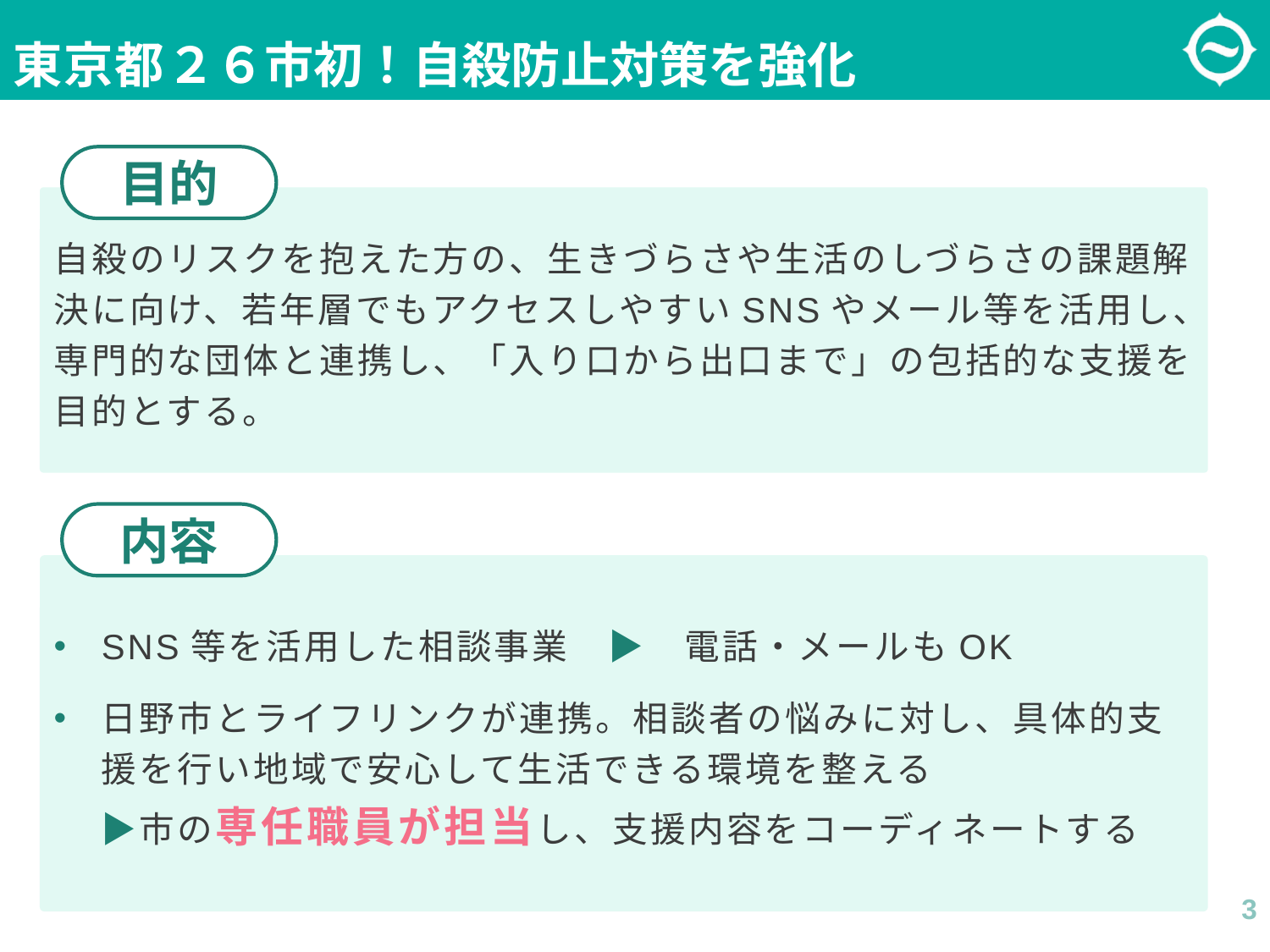

東京都２６市初！自殺防止対策を強化
目的
自殺のリスクを抱えた方の、生きづらさや生活のしづらさの課題解決に向け、若年層でもアクセスしやすいSNSやメール等を活用し、専門的な団体と連携し、「入り口から出口まで」の包括的な支援を目的とする。
内容
SNS等を活用した相談事業　▶　電話・メールもOK
日野市とライフリンクが連携。相談者の悩みに対し、具体的支援を行い地域で安心して生活できる環境を整える
▶市の専任職員が担当し、支援内容をコーディネートする
3